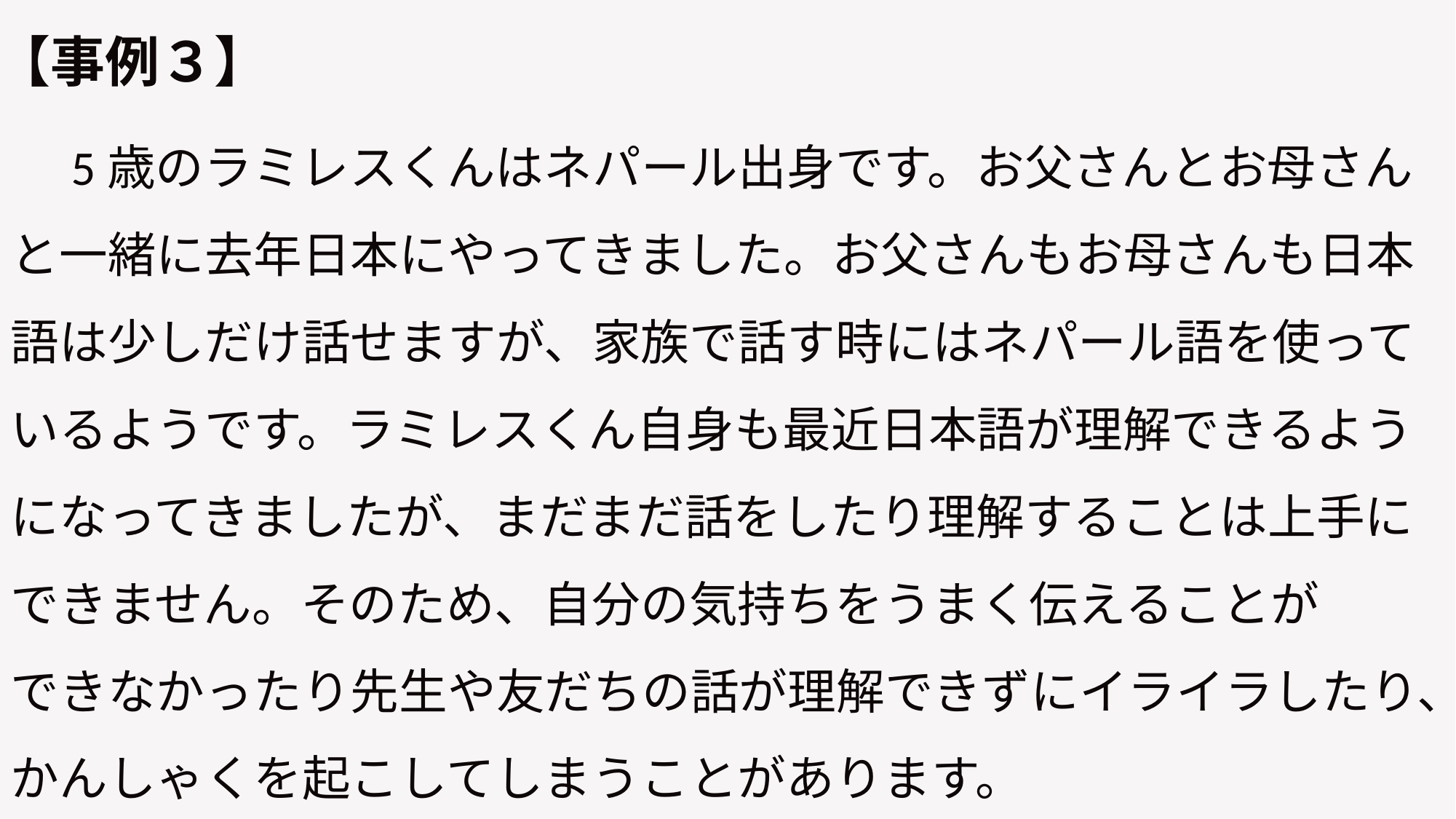

【事例３】
　5歳のラミレスくんはネパール出身です。お父さんとお母さんと一緒に去年日本にやってきました。お父さんもお母さんも日本語は少しだけ話せますが、家族で話す時にはネパール語を使って
いるようです。ラミレスくん自身も最近日本語が理解できるようになってきましたが、まだまだ話をしたり理解することは上手にできません。そのため、自分の気持ちをうまく伝えることが
できなかったり先生や友だちの話が理解できずにイライラしたり、かんしゃくを起こしてしまうことがあります。